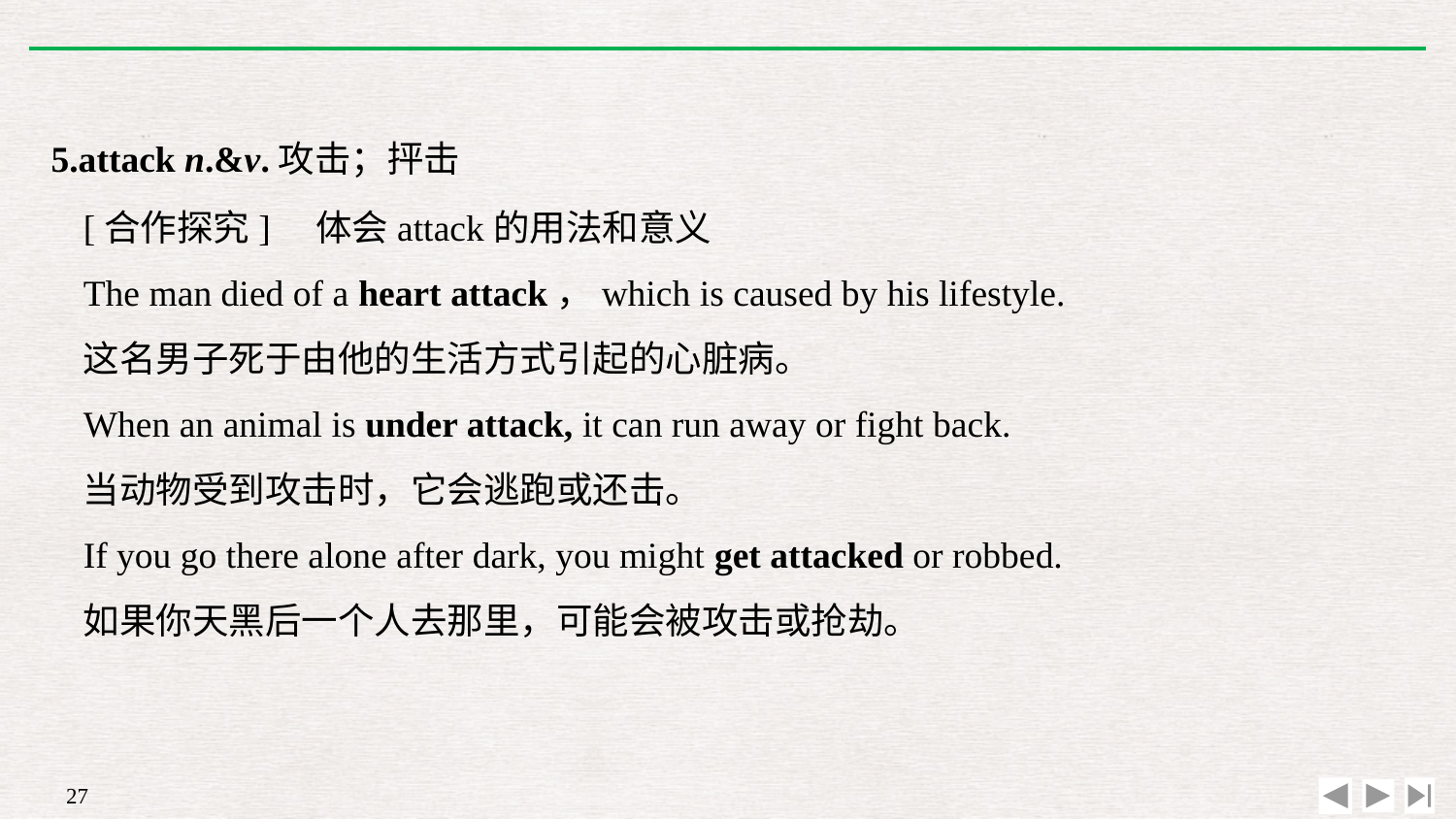

5.attack n.&v.攻击；抨击
[合作探究]　体会attack的用法和意义
The man died of a heart attack，which is caused by his lifestyle.
这名男子死于由他的生活方式引起的心脏病。
When an animal is under attack, it can run away or fight back.
当动物受到攻击时，它会逃跑或还击。
If you go there alone after dark, you might get attacked or robbed.
如果你天黑后一个人去那里，可能会被攻击或抢劫。